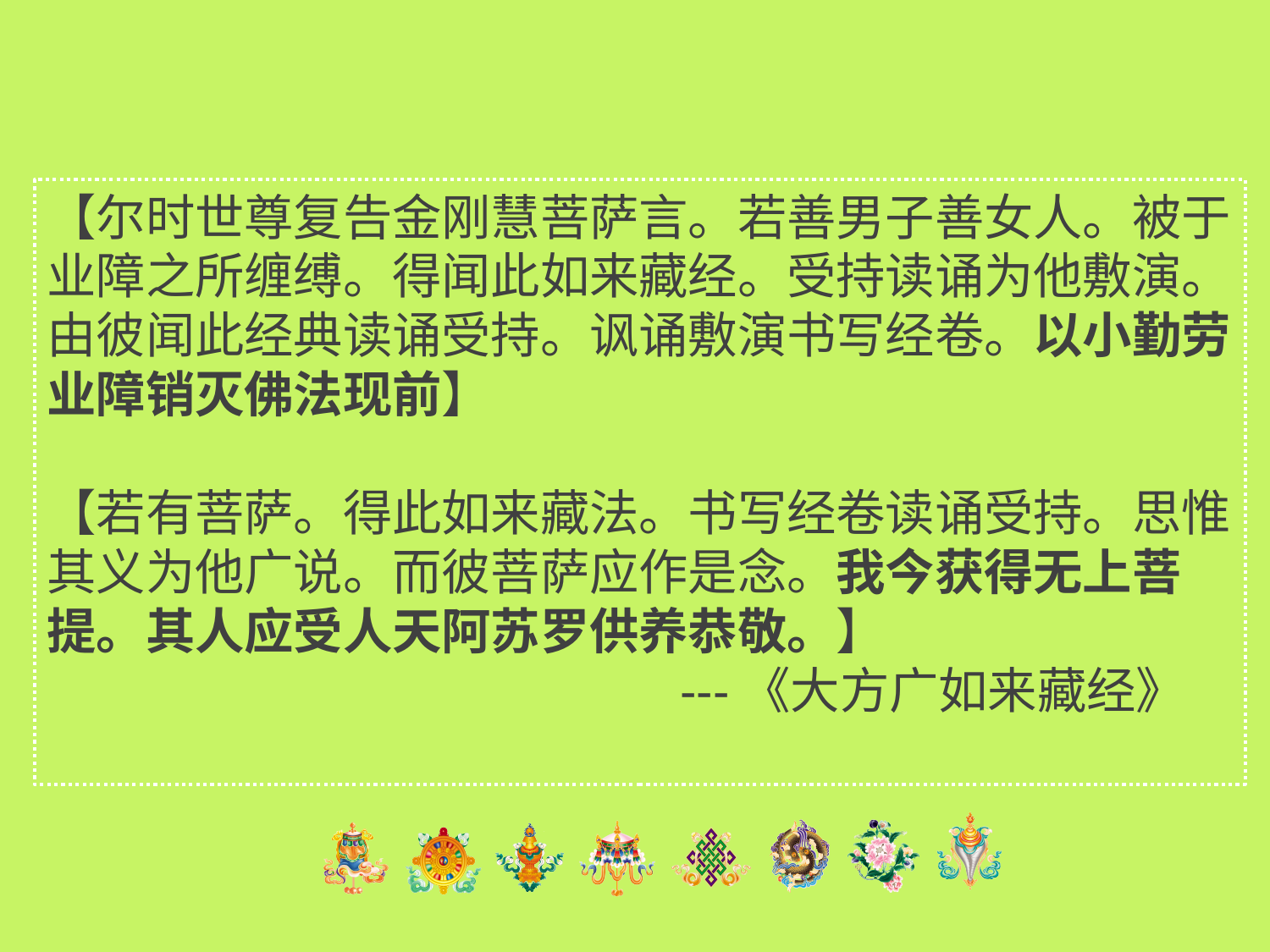

【尔时世尊复告金刚慧菩萨言。若善男子善女人。被于业障之所缠缚。得闻此如来藏经。受持读诵为他敷演。由彼闻此经典读诵受持。讽诵敷演书写经卷。以小勤劳业障销灭佛法现前】

【若有菩萨。得此如来藏法。书写经卷读诵受持。思惟其义为他广说。而彼菩萨应作是念。我今获得无上菩提。其人应受人天阿苏罗供养恭敬。】
                                              ---《大方广如来藏经》